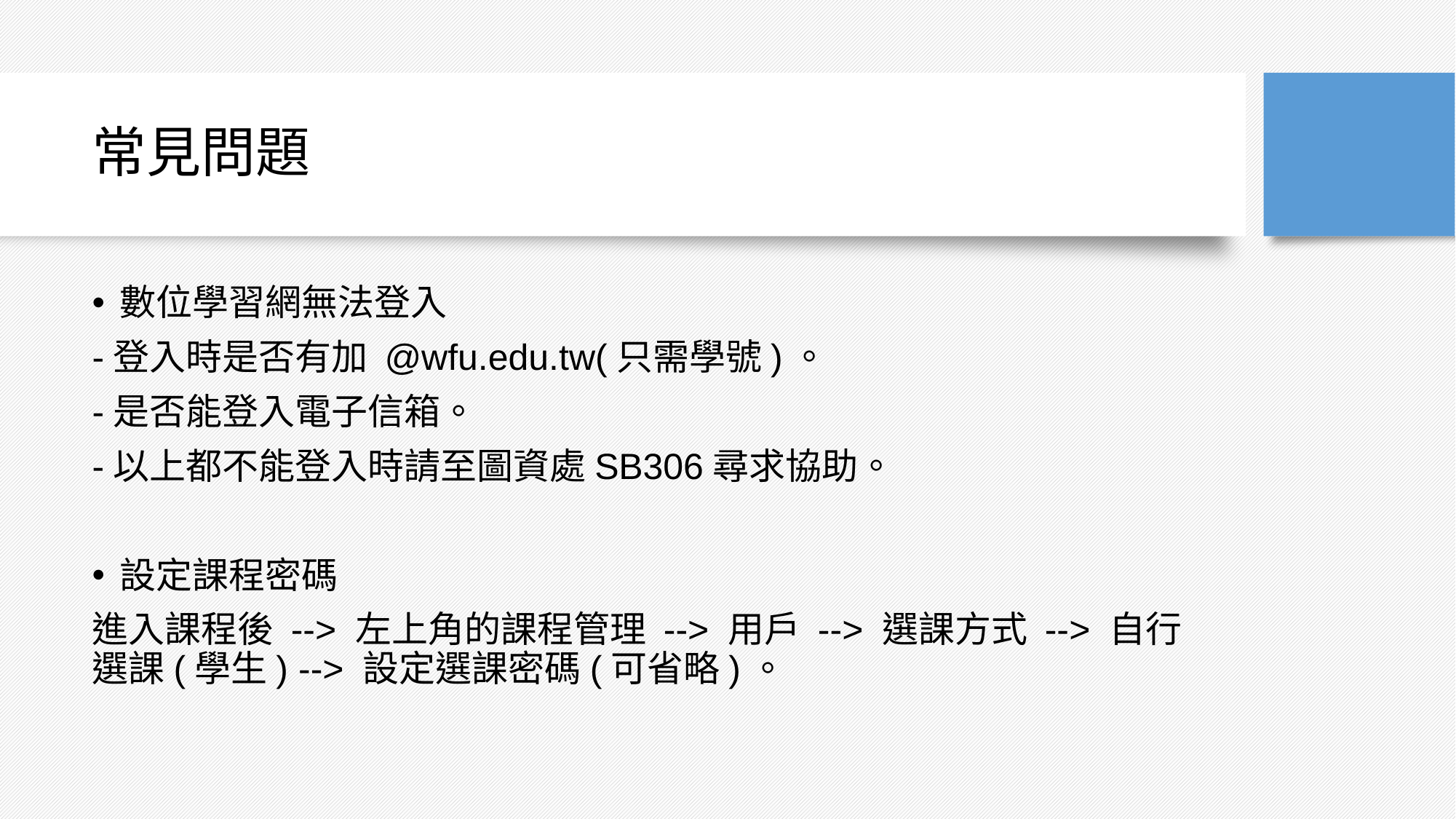

# 常見問題
數位學習網無法登入
-登入時是否有加 @wfu.edu.tw(只需學號)。
-是否能登入電子信箱。
-以上都不能登入時請至圖資處SB306尋求協助。

設定課程密碼
進入課程後 --> 左上角的課程管理 --> 用戶 --> 選課方式 --> 自行選課(學生) --> 設定選課密碼(可省略)。